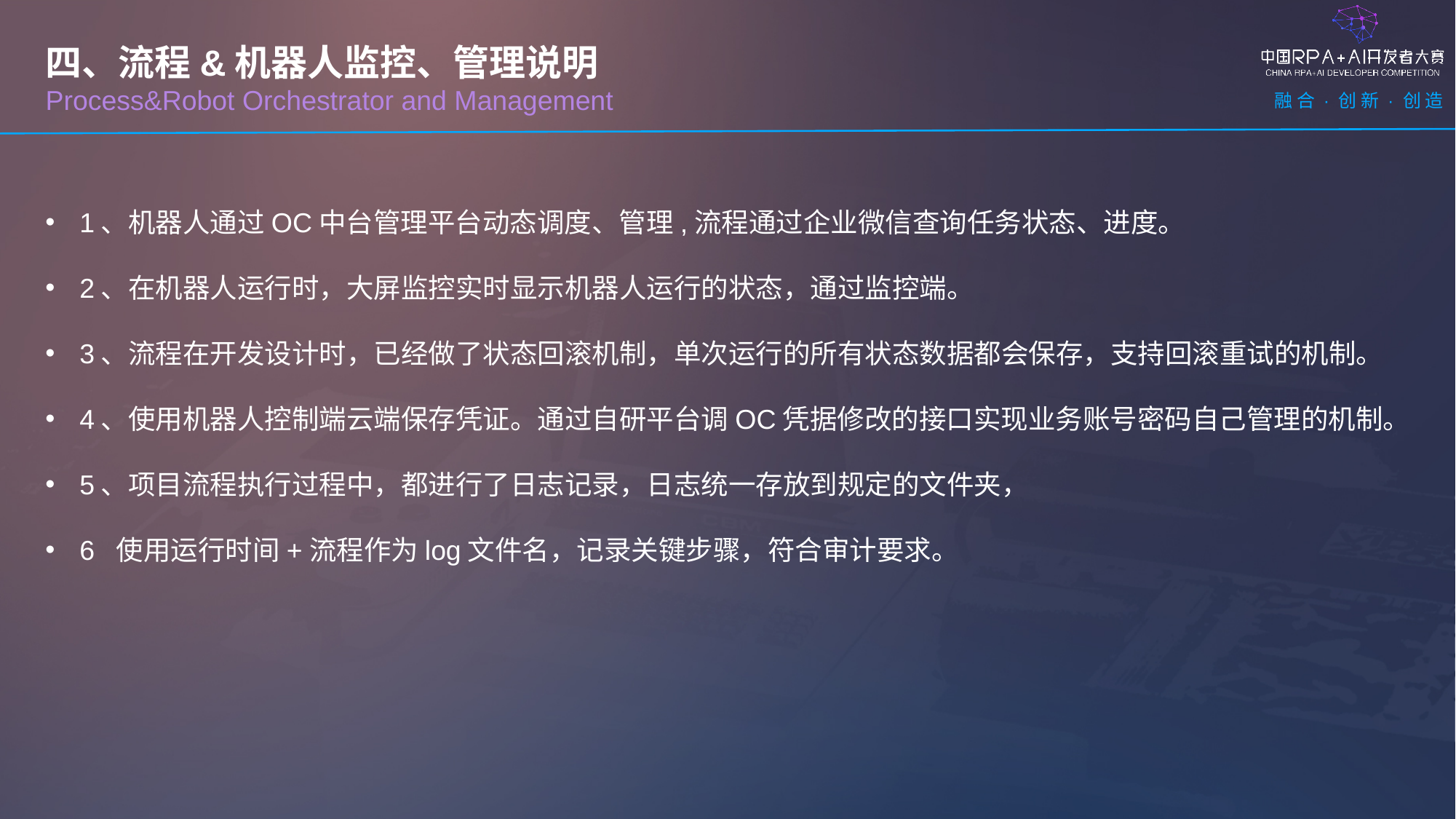

四、流程&机器人监控、管理说明
Process&Robot Orchestrator and Management
1、机器人通过OC中台管理平台动态调度、管理,流程通过企业微信查询任务状态、进度。

2、在机器人运行时，大屏监控实时显示机器人运行的状态，通过监控端。

3、流程在开发设计时，已经做了状态回滚机制，单次运行的所有状态数据都会保存，支持回滚重试的机制。

4、使用机器人控制端云端保存凭证。通过自研平台调OC凭据修改的接口实现业务账号密码自己管理的机制。

5、项目流程执行过程中，都进行了日志记录，日志统一存放到规定的文件夹，

6  使用运行时间+流程作为log文件名，记录关键步骤，符合审计要求。